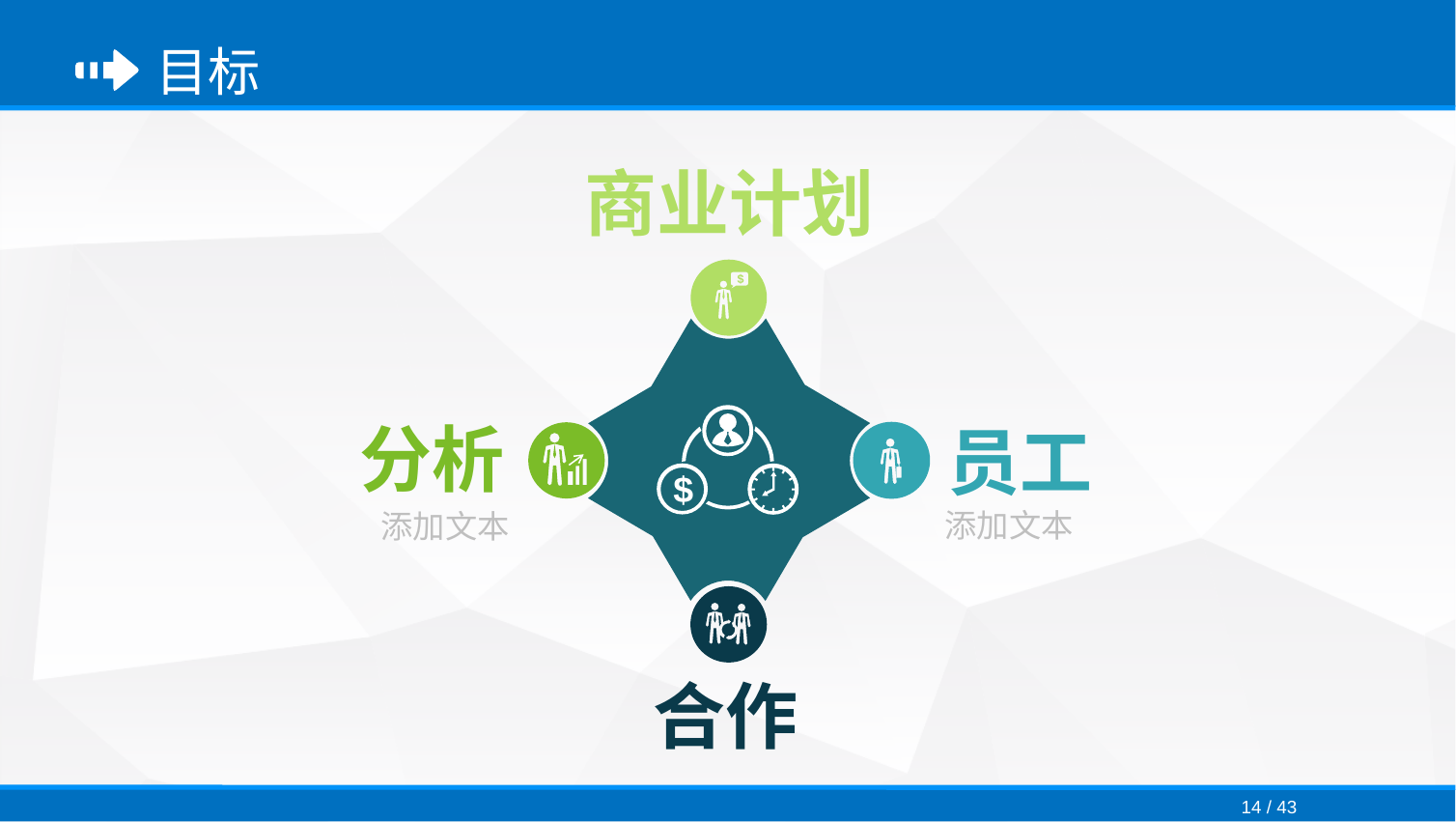

目标
商业计划

$

分析
员工

$

添加文本
添加文本

合作
14 / 43